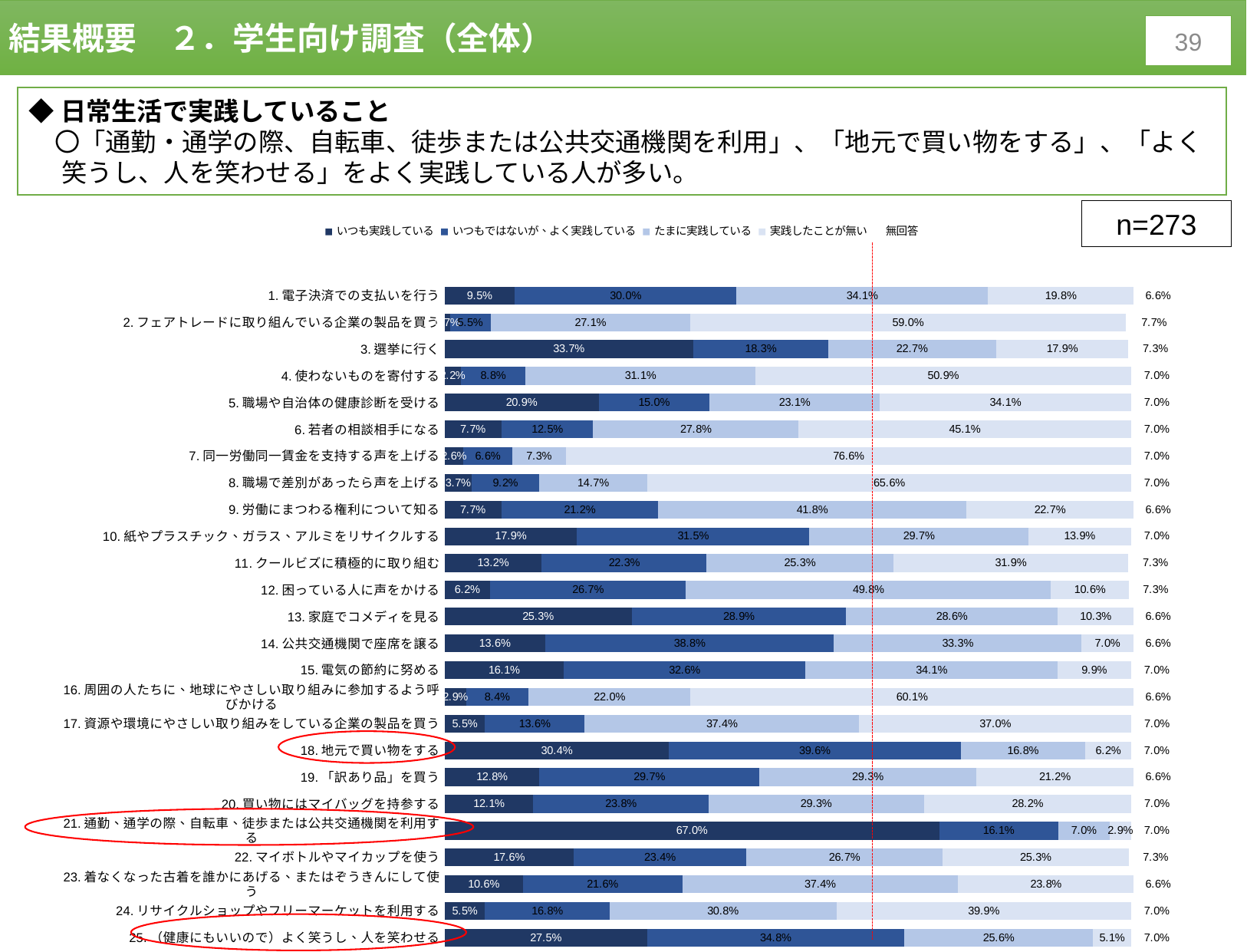

結果概要　２．学生向け調査（全体）
39
◆日常生活で実践していること
　〇「通勤・通学の際、自転車、徒歩または公共交通機関を利用」、「地元で買い物をする」、「よく笑うし、人を笑わせる」をよく実践している人が多い。
n=273

### Chart

| Category | いつも実践している | いつもではないが、よく実践している | たまに実践している | 実践したことが無い | 無回答 |
|---|---|---|---|---|---|
| 1.電子決済での支払いを行う | 0.09523809523809523 | 0.30036630036630035 | 0.34065934065934067 | 0.1978021978021978 | 0.06593406593406594 |
| 2.フェアトレードに取り組んでいる企業の製品を買う | 0.007326007326007326 | 0.054945054945054944 | 0.27106227106227104 | 0.5897435897435898 | 0.07692307692307693 |
| 3.選挙に行く | 0.336996336996337 | 0.18315018315018314 | 0.2271062271062271 | 0.1794871794871795 | 0.07326007326007326 |
| 4.使わないものを寄付する | 0.02197802197802198 | 0.08791208791208792 | 0.31135531135531136 | 0.5091575091575091 | 0.0695970695970696 |
| 5.職場や自治体の健康診断を受ける | 0.2087912087912088 | 0.15018315018315018 | 0.23076923076923078 | 0.34065934065934067 | 0.0695970695970696 |
| 6.若者の相談相手になる | 0.07692307692307693 | 0.12454212454212454 | 0.2783882783882784 | 0.45054945054945056 | 0.0695970695970696 |
| 7.同一労働同一賃金を支持する声を上げる | 0.02564102564102564 | 0.06593406593406594 | 0.07326007326007326 | 0.7655677655677655 | 0.0695970695970696 |
| 8.職場で差別があったら声を上げる | 0.03663003663003663 | 0.09157509157509157 | 0.14652014652014653 | 0.6556776556776557 | 0.0695970695970696 |
| 9.労働にまつわる権利について知る | 0.07692307692307693 | 0.21245421245421245 | 0.4175824175824176 | 0.2271062271062271 | 0.06593406593406594 |
| 10.紙やプラスチック、ガラス、アルミをリサイクルする | 0.1794871794871795 | 0.315018315018315 | 0.2967032967032967 | 0.1391941391941392 | 0.0695970695970696 |
| 11.クールビズに積極的に取り組む | 0.13186813186813187 | 0.22344322344322345 | 0.25274725274725274 | 0.31868131868131866 | 0.07326007326007326 |
| 12.困っている人に声をかける | 0.06227106227106227 | 0.2673992673992674 | 0.4981684981684982 | 0.10622710622710622 | 0.07326007326007326 |
| 13.家庭でコメディを見る | 0.25274725274725274 | 0.2893772893772894 | 0.2857142857142857 | 0.10256410256410256 | 0.06593406593406594 |
| 14.公共交通機関で座席を譲る | 0.13553113553113552 | 0.3882783882783883 | 0.3333333333333333 | 0.0695970695970696 | 0.06593406593406594 |
| 15.電気の節約に努める | 0.16117216117216118 | 0.326007326007326 | 0.34065934065934067 | 0.0989010989010989 | 0.0695970695970696 |
| 16.周囲の人たちに、地球にやさしい取り組みに参加するよう呼びかける | 0.029304029304029304 | 0.08424908424908426 | 0.21978021978021978 | 0.6007326007326007 | 0.06593406593406594 |
| 17.資源や環境にやさしい取り組みをしている企業の製品を買う | 0.054945054945054944 | 0.13553113553113552 | 0.37362637362637363 | 0.36996336996337 | 0.0695970695970696 |
| 18.地元で買い物をする | 0.304029304029304 | 0.3956043956043956 | 0.1684981684981685 | 0.06227106227106227 | 0.0695970695970696 |
| 19.「訳あり品」を買う | 0.1282051282051282 | 0.2967032967032967 | 0.29304029304029305 | 0.21245421245421245 | 0.06593406593406594 |
| 20.買い物にはマイバッグを持参する | 0.12087912087912088 | 0.23809523809523808 | 0.29304029304029305 | 0.28205128205128205 | 0.0695970695970696 |
| 21.通勤、通学の際、自転車、徒歩または公共交通機関を利用する | 0.6703296703296703 | 0.16117216117216118 | 0.0695970695970696 | 0.029304029304029304 | 0.0695970695970696 |
| 22.マイボトルやマイカップを使う | 0.17582417582417584 | 0.23443223443223443 | 0.2673992673992674 | 0.25274725274725274 | 0.07326007326007326 |
| 23.着なくなった古着を誰かにあげる、またはぞうきんにして使う | 0.10622710622710622 | 0.21611721611721613 | 0.37362637362637363 | 0.23809523809523808 | 0.06593406593406594 |
| 24.リサイクルショップやフリーマーケットを利用する | 0.054945054945054944 | 0.1684981684981685 | 0.3076923076923077 | 0.3992673992673993 | 0.0695970695970696 |
| 25.（健康にもいいので）よく笑うし、人を笑わせる | 0.27472527472527475 | 0.34798534798534797 | 0.2564102564102564 | 0.05128205128205128 | 0.0695970695970696 |